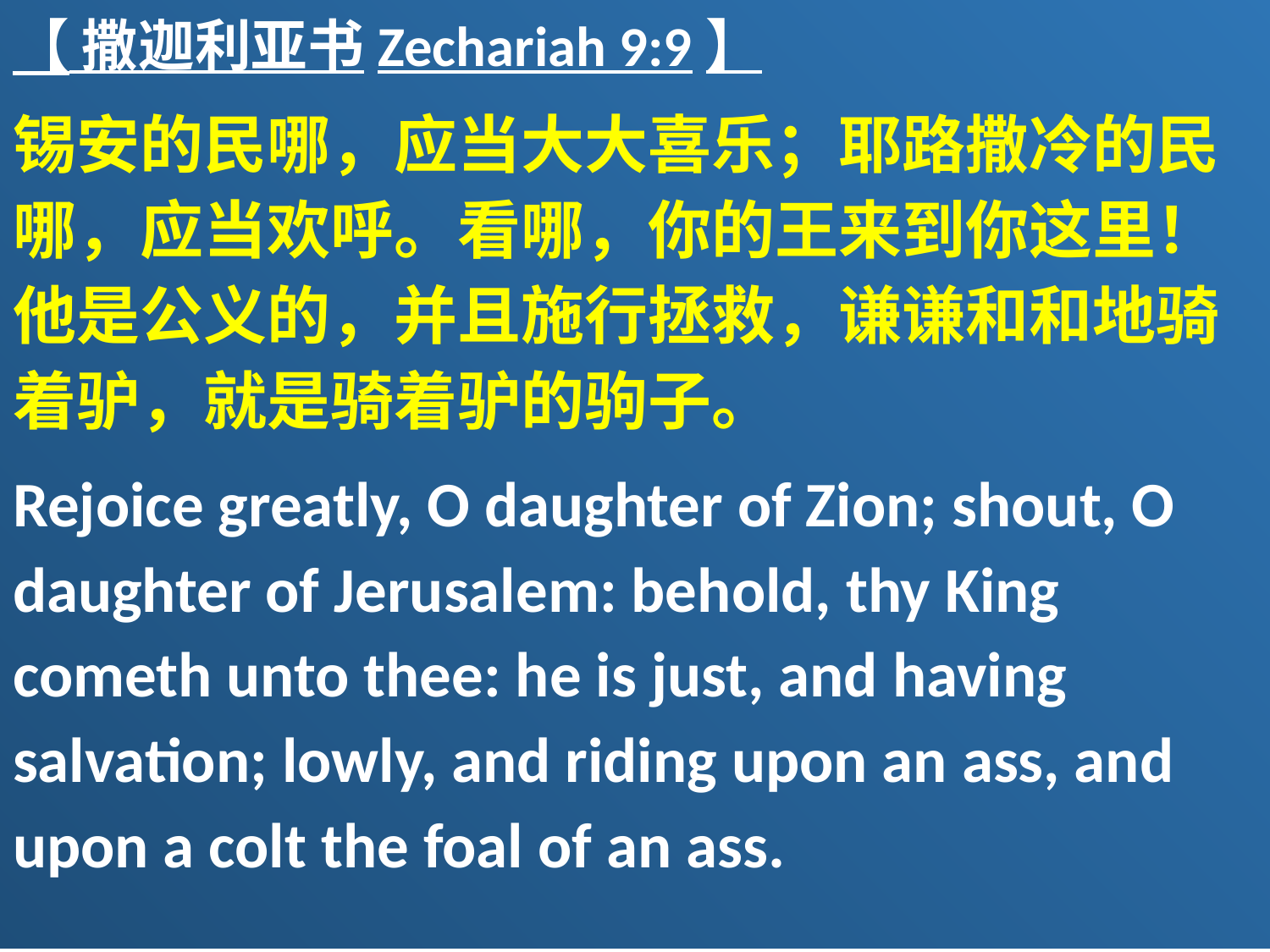

【 撒迦利亚书Zechariah 9:9】
锡安的民哪，应当大大喜乐；耶路撒冷的民哪，应当欢呼。看哪，你的王来到你这里！他是公义的，并且施行拯救，谦谦和和地骑着驴，就是骑着驴的驹子。
Rejoice greatly, O daughter of Zion; shout, O daughter of Jerusalem: behold, thy King cometh unto thee: he is just, and having salvation; lowly, and riding upon an ass, and upon a colt the foal of an ass.